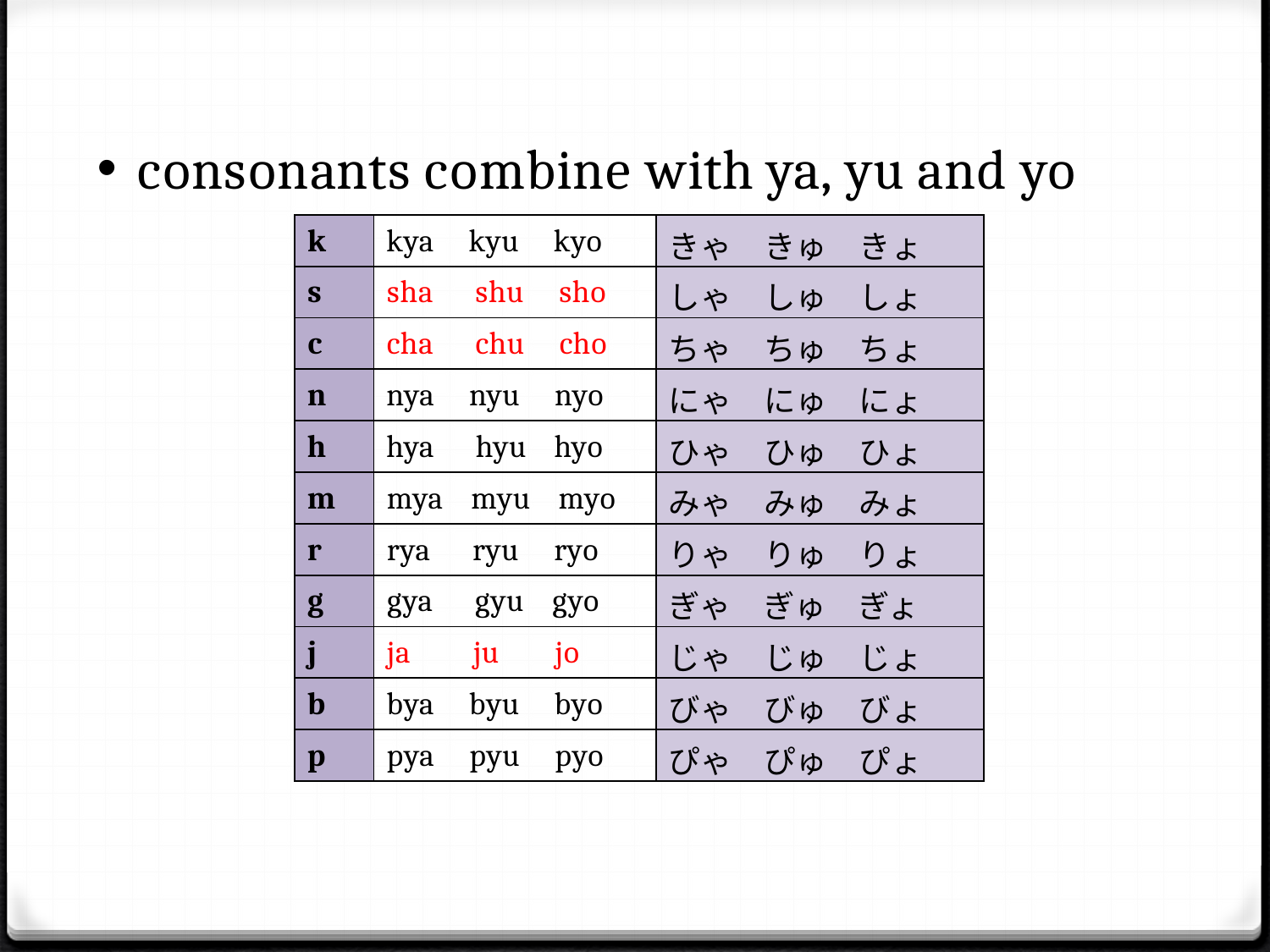

consonants combine with ya, yu and yo
| k | kya kyu kyo | きゃ　きゅ　きょ |
| --- | --- | --- |
| s | sha shu sho | しゃ　しゅ　しょ |
| c | cha chu cho | ちゃ　ちゅ　ちょ |
| n | nya nyu nyo | にゃ　にゅ　にょ |
| h | hya hyu hyo | ひゃ　ひゅ　ひょ |
| m | mya myu myo | みゃ　みゅ　みょ |
| r | rya ryu ryo | りゃ　りゅ　りょ |
| g | gya gyu gyo | ぎゃ　ぎゅ　ぎょ |
| j | ja ju jo | じゃ　じゅ　じょ |
| b | bya byu byo | びゃ　びゅ　びょ |
| p | pya pyu pyo | ぴゃ　ぴゅ　ぴょ |